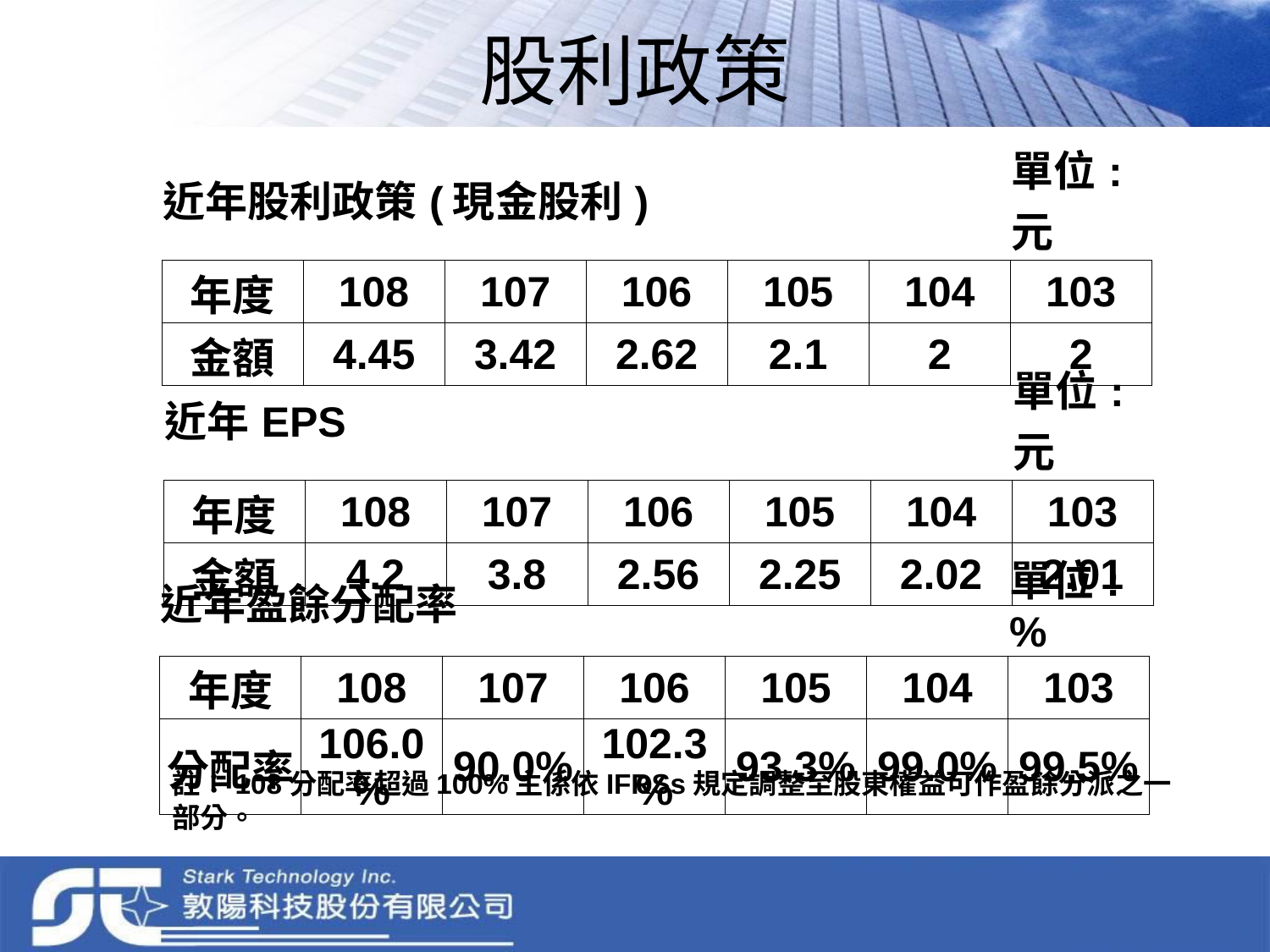

# 股利政策
| 近年股利政策(現金股利) |  |  |  |  |  | 單位:元 |
| --- | --- | --- | --- | --- | --- | --- |
| 年度 | 108 | 107 | 106 | 105 | 104 | 103 |
| 金額 | 4.45 | 3.42 | 2.62 | 2.1 | 2 | 2 |
| 近年EPS |  |  |  |  |  | 單位:元 |
| --- | --- | --- | --- | --- | --- | --- |
| 年度 | 108 | 107 | 106 | 105 | 104 | 103 |
| 金額 | 4.2 | 3.8 | 2.56 | 2.25 | 2.02 | 2.01 |
| 近年盈餘分配率 |  |  |  |  |  | 單位:% |
| --- | --- | --- | --- | --- | --- | --- |
| 年度 | 108 | 107 | 106 | 105 | 104 | 103 |
| 分配率 | 106.0% | 90.0% | 102.3% | 93.3% | 99.0% | 99.5% |
註：108分配率超過100%主係依IFRSs規定調整至股東權益可作盈餘分派之一部分。